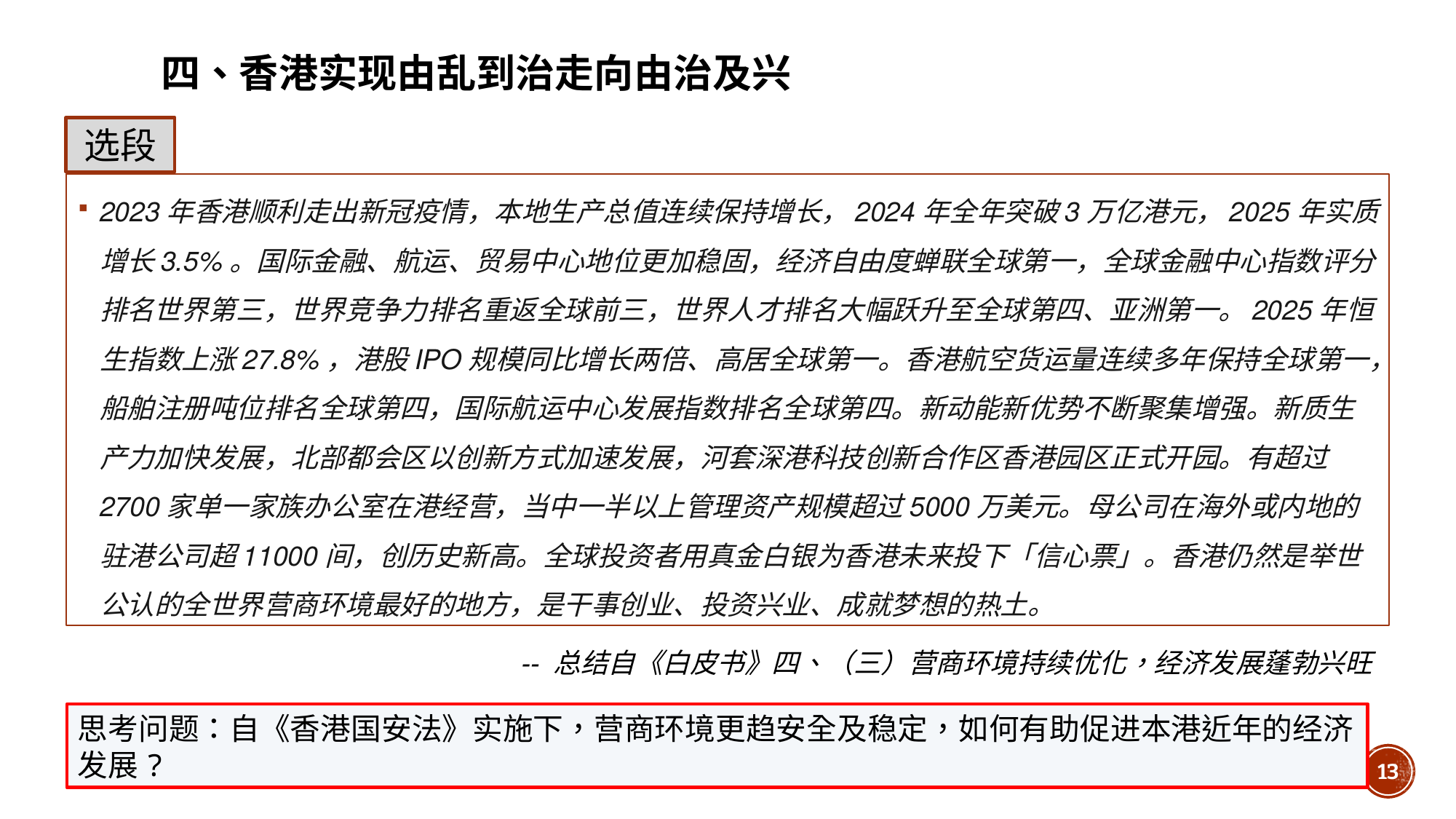

四、
香港实现由乱到治走向由治及兴
选段
2023年香港顺利走出新冠疫情，本地生产总值连续保持增长，2024年全年突破3万亿港元，2025年实质增长3.5%。国际金融、航运、贸易中心地位更加稳固，经济自由度蝉联全球第一，全球金融中心指数评分排名世界第三，世界竞争力排名重返全球前三，世界人才排名大幅跃升至全球第四、亚洲第一。2025年恒生指数上涨27.8%，港股IPO规模同比增长两倍、高居全球第一。香港航空货运量连续多年保持全球第一，船舶注册吨位排名全球第四，国际航运中心发展指数排名全球第四。新动能新优势不断聚集增强。新质生产力加快发展，北部都会区以创新方式加速发展，河套深港科技创新合作区香港园区正式开园。有超过2700家单一家族办公室在港经营，当中一半以上管理资产规模超过5000万美元。母公司在海外或内地的驻港公司超11000间，创历史新高。全球投资者用真金白银为香港未来投下「信心票」。香港仍然是举世公认的全世界营商环境最好的地方，是干事创业、投资兴业、成就梦想的热土。

# -- 总结自《白皮书》四、（三）营商环境持续优化，经济发展蓬勃兴旺
思考问题：自《香港国安法》实施下，营商环境更趋安全及稳定，如何有助促进本港近年的经济发展?
13